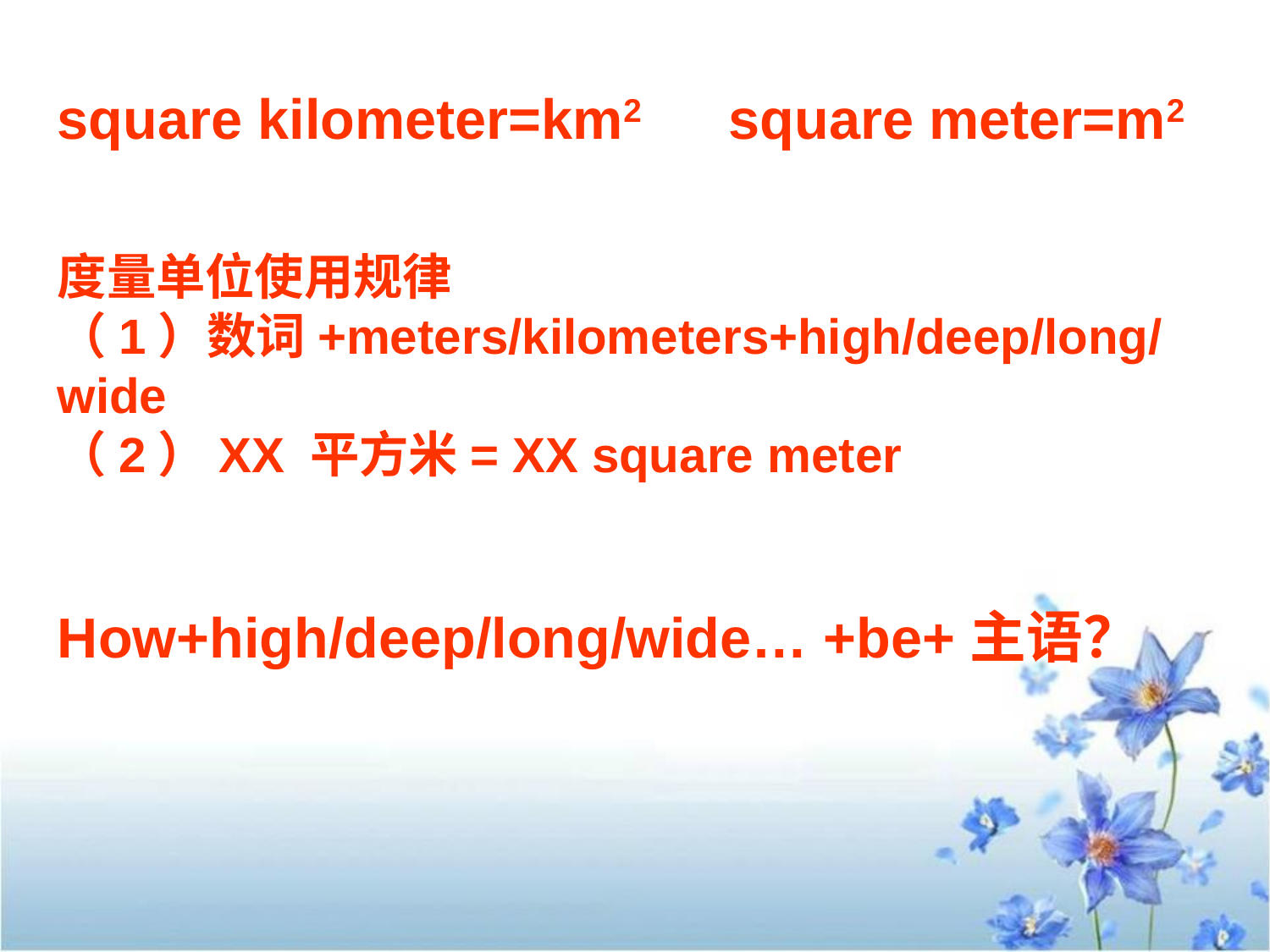

square kilometer=km2      square meter=m2

度量单位使用规律
（1）数词+meters/kilometers+high/deep/long/wide
（2）XX 平方米= XX square meter

How+high/deep/long/wide… +be+主语？